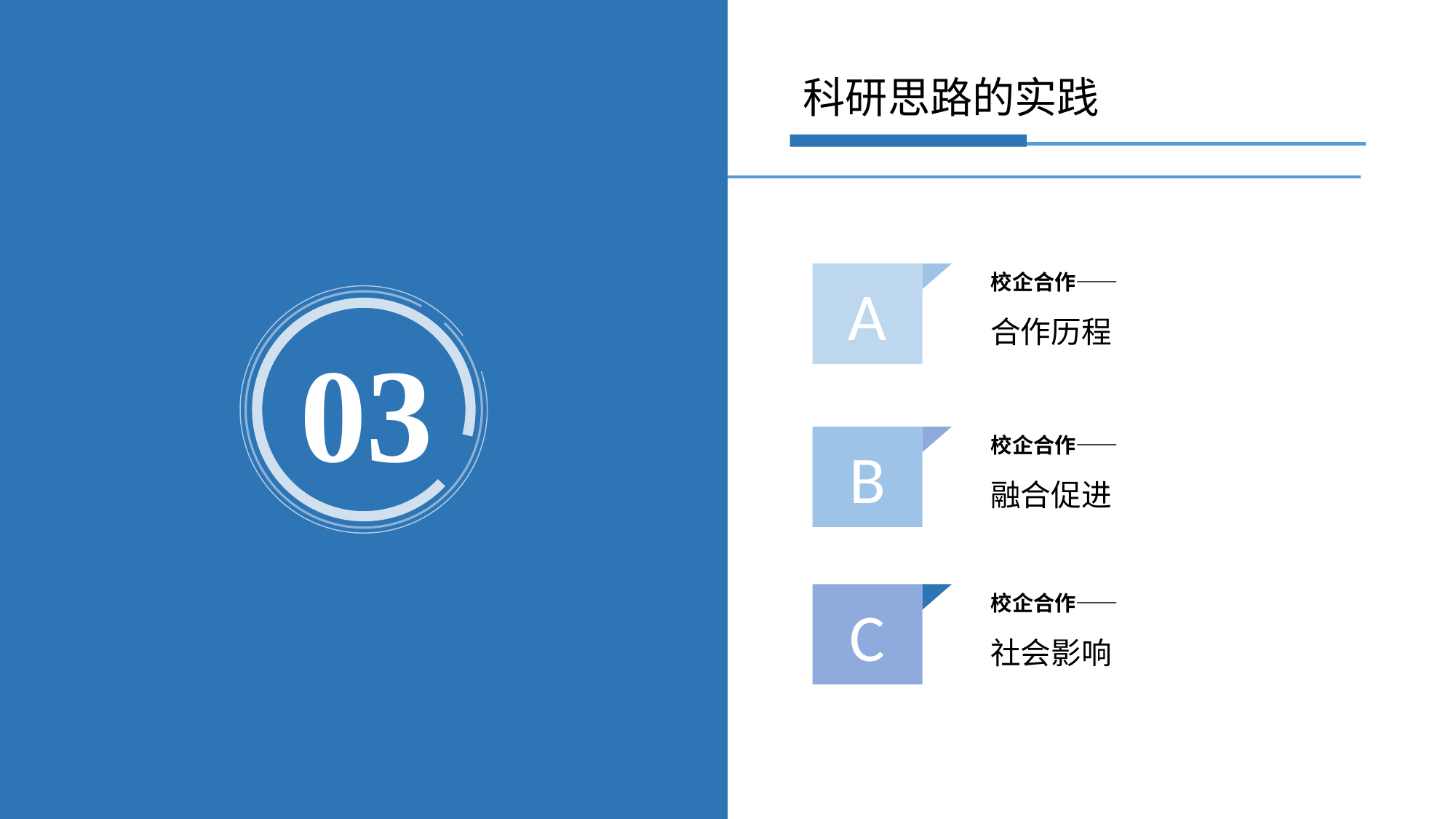

科研思路的实践

A
校企合作——
合作历程

03

B
校企合作——
融合促进

C
校企合作——
社会影响